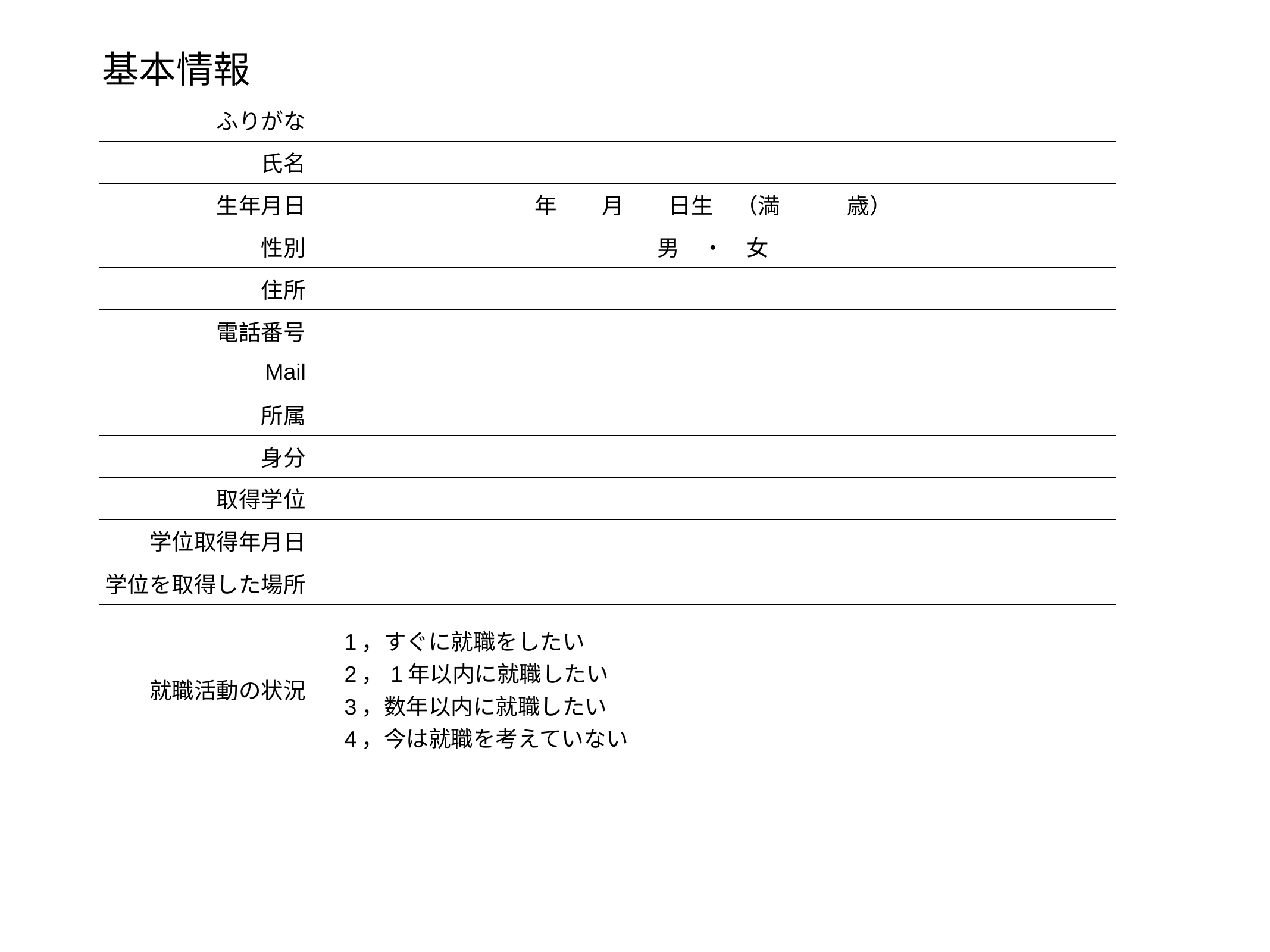

基本情報
| ふりがな |  |
| --- | --- |
| 氏名 |  |
| 生年月日 | 年　　月　　日生　（満　　　歳） |
| 性別 | 男　・　女 |
| 住所 |  |
| 電話番号 |  |
| Mail |  |
| 所属 |  |
| 身分 |  |
| 取得学位 |  |
| 学位取得年月日 |  |
| 学位を取得した場所 |  |
| 就職活動の状況 | 1，すぐに就職をしたい 　2，1年以内に就職したい 　3，数年以内に就職したい 　4，今は就職を考えていない |